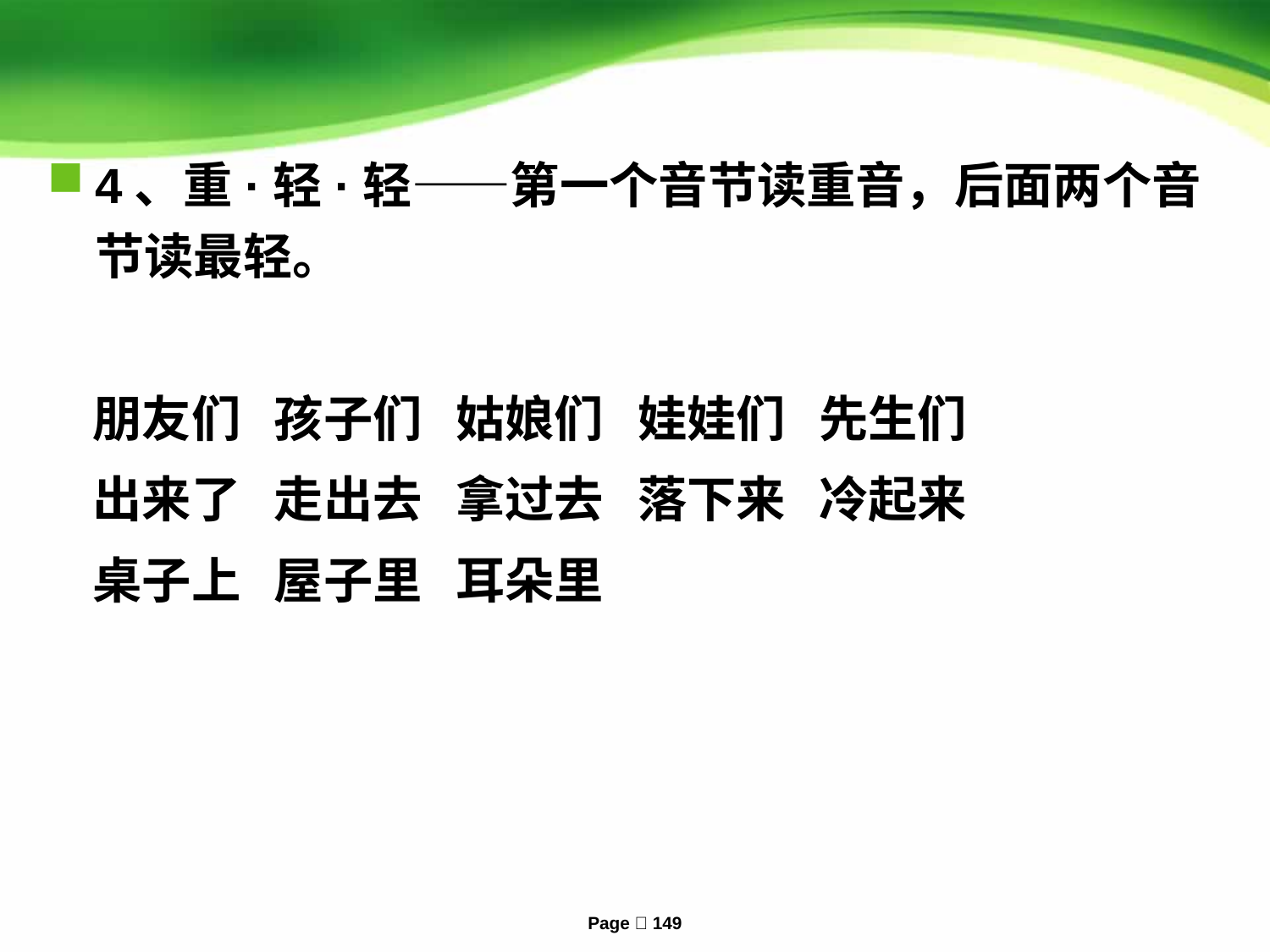

4、重·轻·轻——第一个音节读重音，后面两个音节读最轻。

   朋友们   孩子们   姑娘们   娃娃们   先生们
   出来了   走出去   拿过去   落下来   冷起来
   桌子上   屋子里   耳朵里